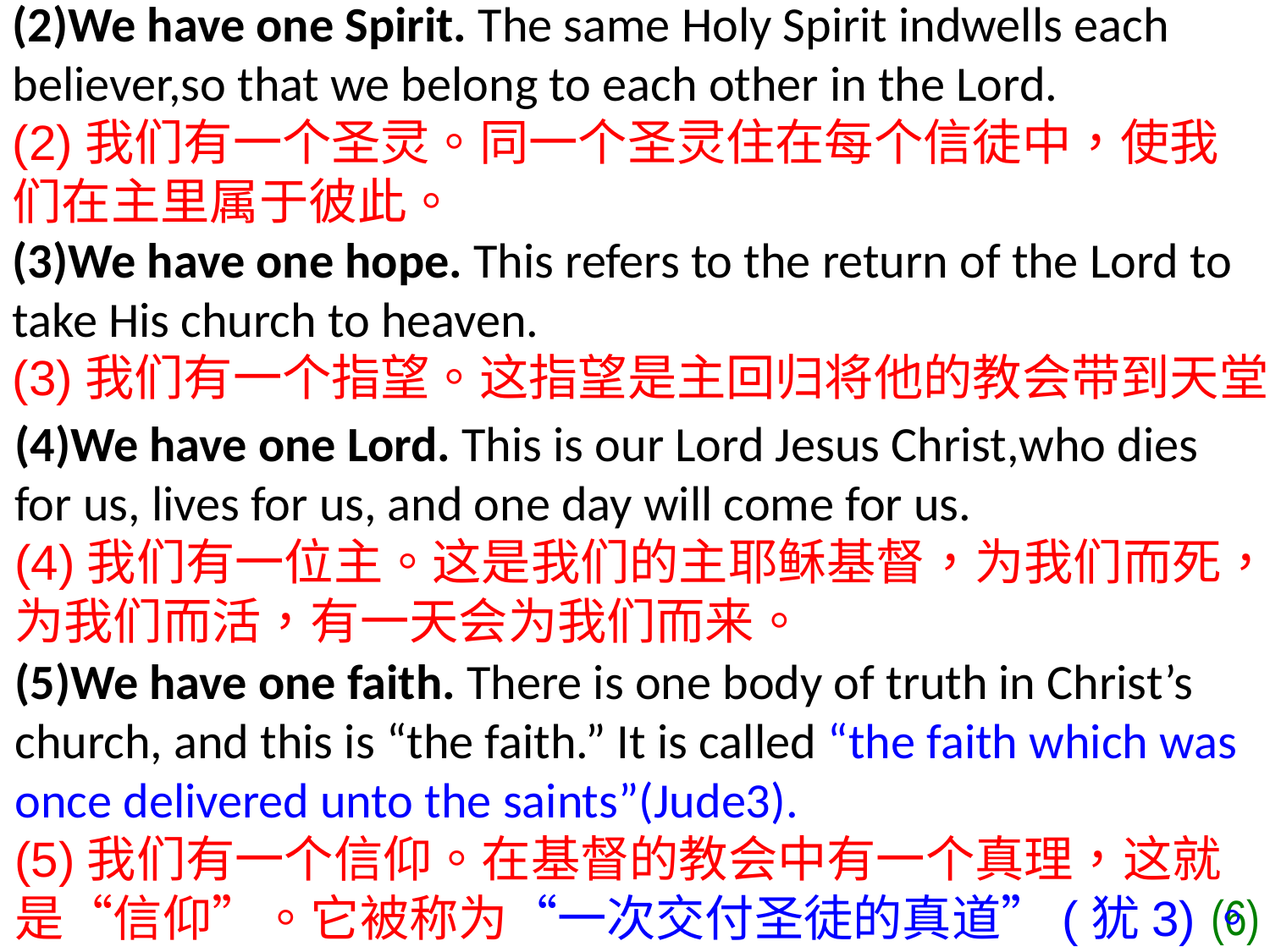

(2)We have one Spirit. The same Holy Spirit indwells each believer,so that we belong to each other in the Lord.
(2)我们有一个圣灵。同一个圣灵住在每个信徒中，使我们在主里属于彼此。
(3)We have one hope. This refers to the return of the Lord to take His church to heaven.
(3)我们有一个指望。这指望是主回归将他的教会带到天堂。
(4)We have one Lord. This is our Lord Jesus Christ,who dies for us, lives for us, and one day will come for us.
(4)我们有一位主。这是我们的主耶稣基督，为我们而死，为我们而活，有一天会为我们而来。
(5)We have one faith. There is one body of truth in Christ’s church, and this is “the faith.” It is called “the faith which was once delivered unto the saints”(Jude3).
(5)我们有一个信仰。在基督的教会中有一个真理，这就是“信仰”。它被称为“一次交付圣徒的真道”(犹3)。
(6)